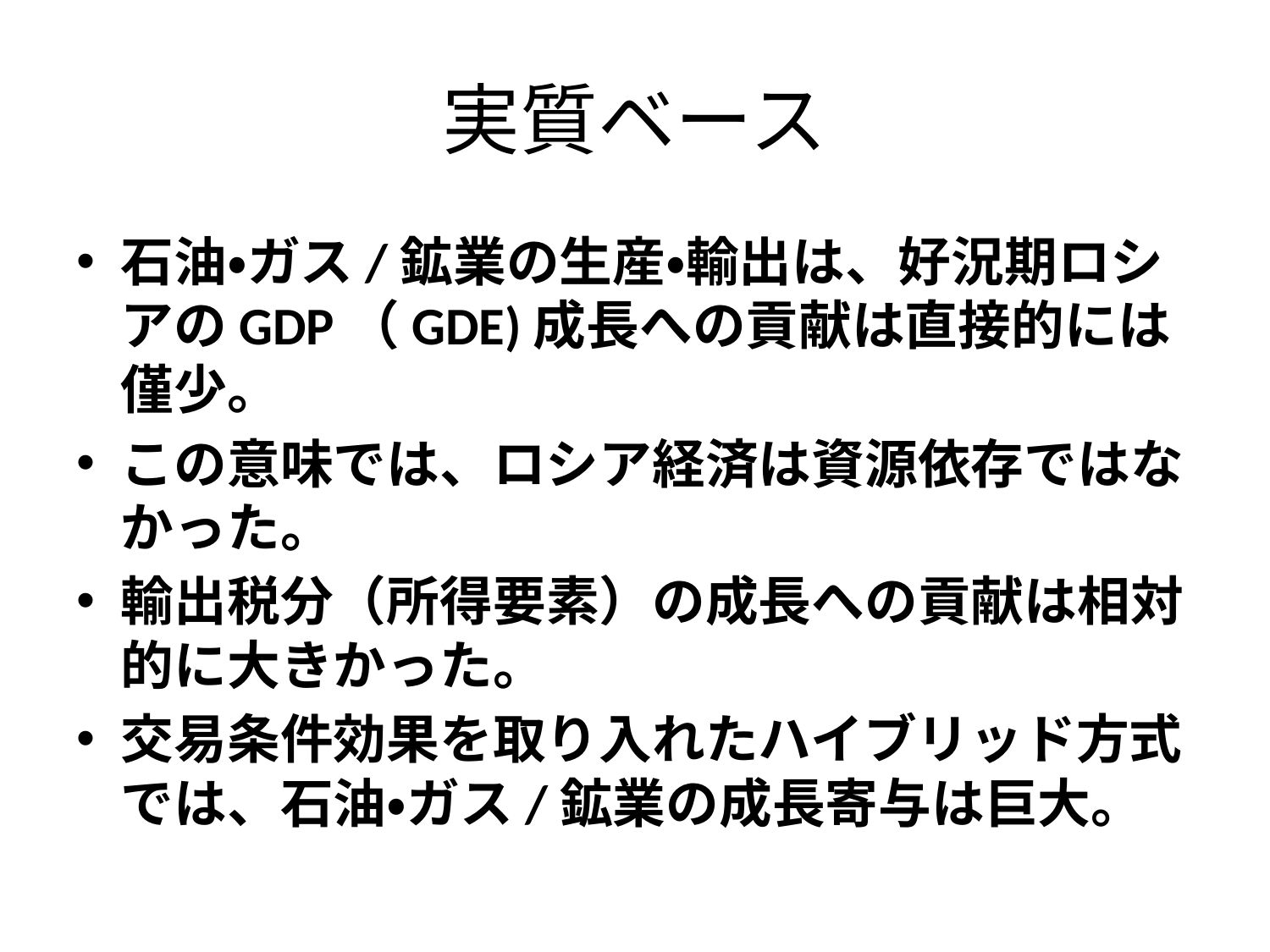

# 実質ベース
石油・ガス/鉱業の生産・輸出は、好況期ロシアのGDP（GDE)成長への貢献は直接的には僅少。
この意味では、ロシア経済は資源依存ではなかった。
輸出税分（所得要素）の成長への貢献は相対的に大きかった。
交易条件効果を取り入れたハイブリッド方式では、石油・ガス/鉱業の成長寄与は巨大。